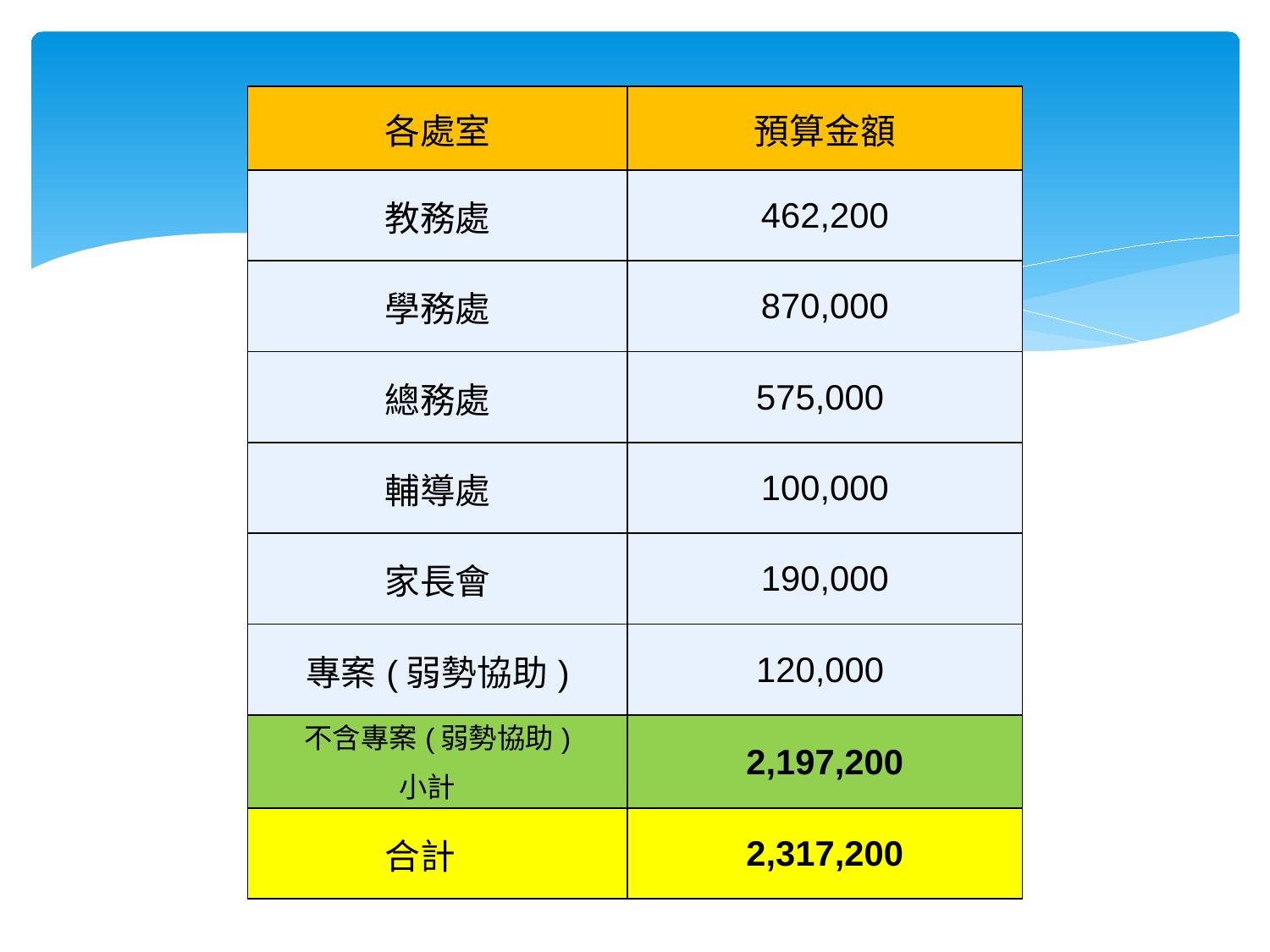

#
| 各處室 | 預算金額 |
| --- | --- |
| 教務處 | 462,200 |
| 學務處 | 870,000 |
| 總務處 | 575,000 |
| 輔導處 | 100,000 |
| 家長會 | 190,000 |
| 專案(弱勢協助) | 120,000 |
| 不含專案(弱勢協助) 小計 | 2,197,200 |
| 合計 | 2,317,200 |
4